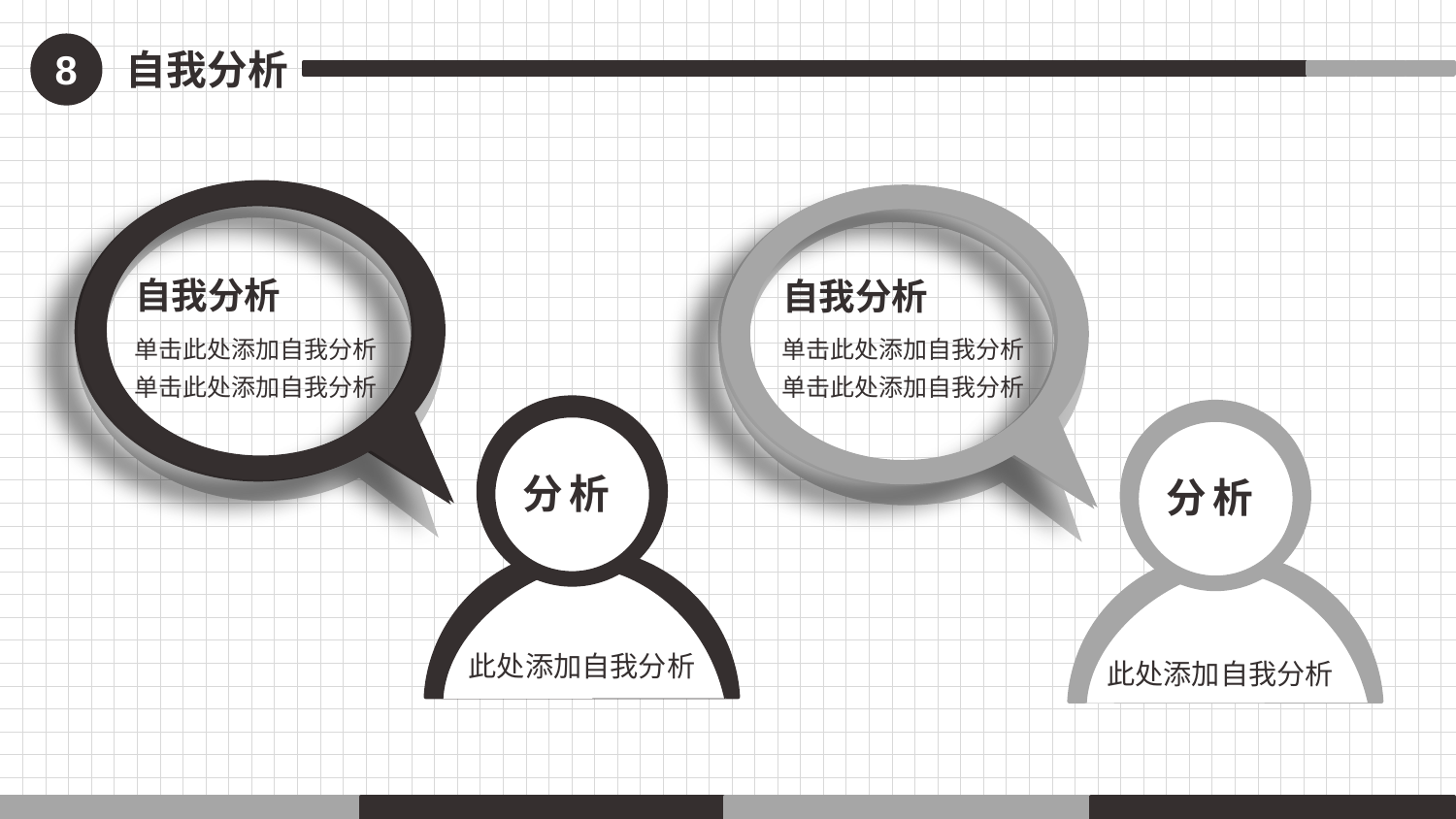

8
自我分析

自我分析
单击此处添加自我分析单击此处添加自我分析

自我分析
单击此处添加自我分析单击此处添加自我分析

分析

分析

此处添加自我分析

此处添加自我分析